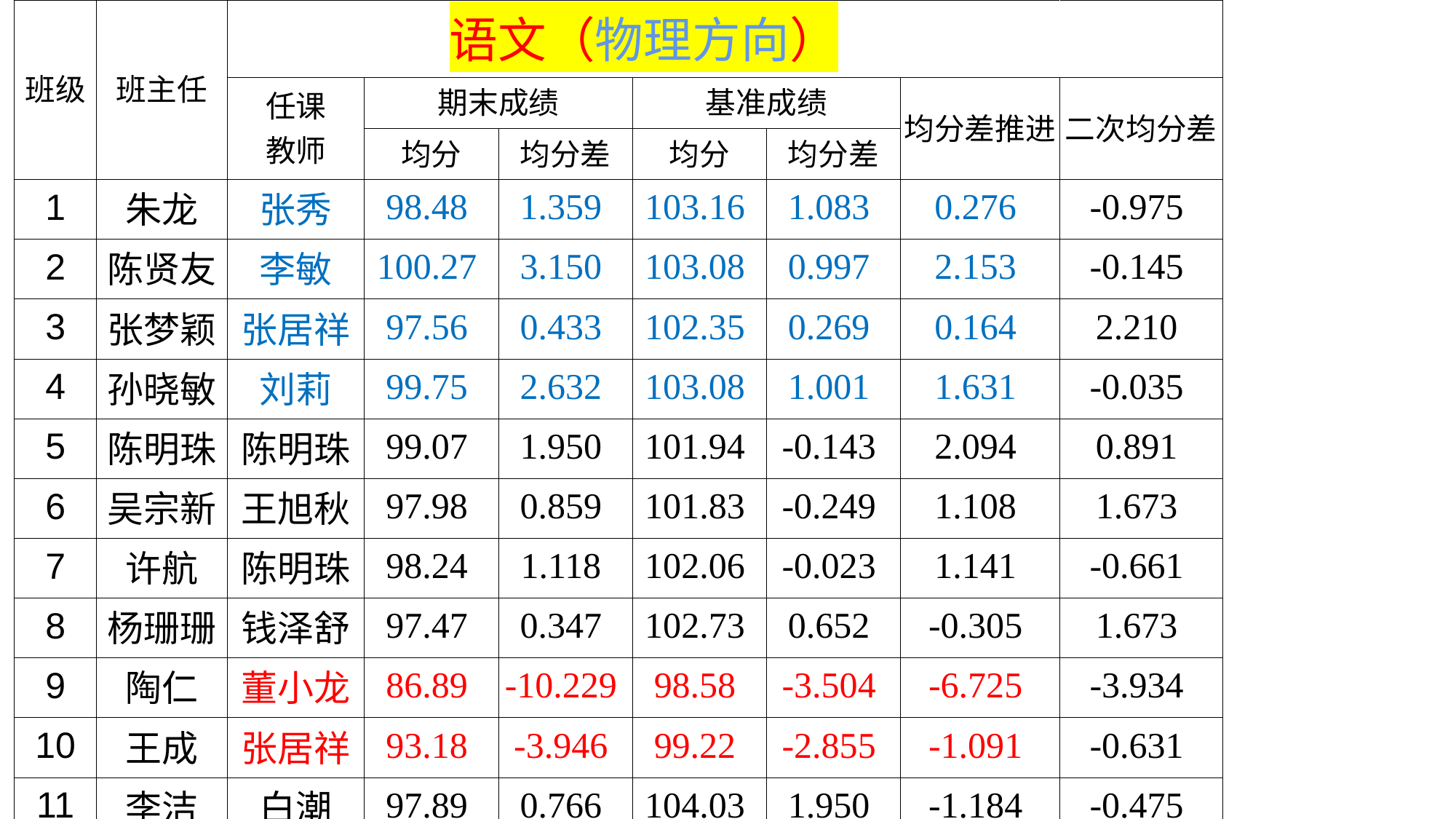

| 班级 | 班主任 | 语文（物理方向） |  |  |  |  |  |  |
| --- | --- | --- | --- | --- | --- | --- | --- | --- |
|  |  | 任课 教师 | 期末成绩 |  | 基准成绩 |  | 均分差推进 | 二次均分差 |
|  |  |  | 均分 | 均分差 | 均分 | 均分差 |  |  |
| 1 | 朱龙 | 张秀 | 98.48 | 1.359 | 103.16 | 1.083 | 0.276 | -0.975 |
| 2 | 陈贤友 | 李敏 | 100.27 | 3.150 | 103.08 | 0.997 | 2.153 | -0.145 |
| 3 | 张梦颖 | 张居祥 | 97.56 | 0.433 | 102.35 | 0.269 | 0.164 | 2.210 |
| 4 | 孙晓敏 | 刘莉 | 99.75 | 2.632 | 103.08 | 1.001 | 1.631 | -0.035 |
| 5 | 陈明珠 | 陈明珠 | 99.07 | 1.950 | 101.94 | -0.143 | 2.094 | 0.891 |
| 6 | 吴宗新 | 王旭秋 | 97.98 | 0.859 | 101.83 | -0.249 | 1.108 | 1.673 |
| 7 | 许航 | 陈明珠 | 98.24 | 1.118 | 102.06 | -0.023 | 1.141 | -0.661 |
| 8 | 杨珊珊 | 钱泽舒 | 97.47 | 0.347 | 102.73 | 0.652 | -0.305 | 1.673 |
| 9 | 陶仁 | 董小龙 | 86.89 | -10.229 | 98.58 | -3.504 | -6.725 | -3.934 |
| 10 | 王成 | 张居祥 | 93.18 | -3.946 | 99.22 | -2.855 | -1.091 | -0.631 |
| 11 | 李洁 | 白潮 | 97.89 | 0.766 | 104.03 | 1.950 | -1.184 | -0.475 |
| 理科 |  |  | 97.12 |  | 102.08 |  |  |  |